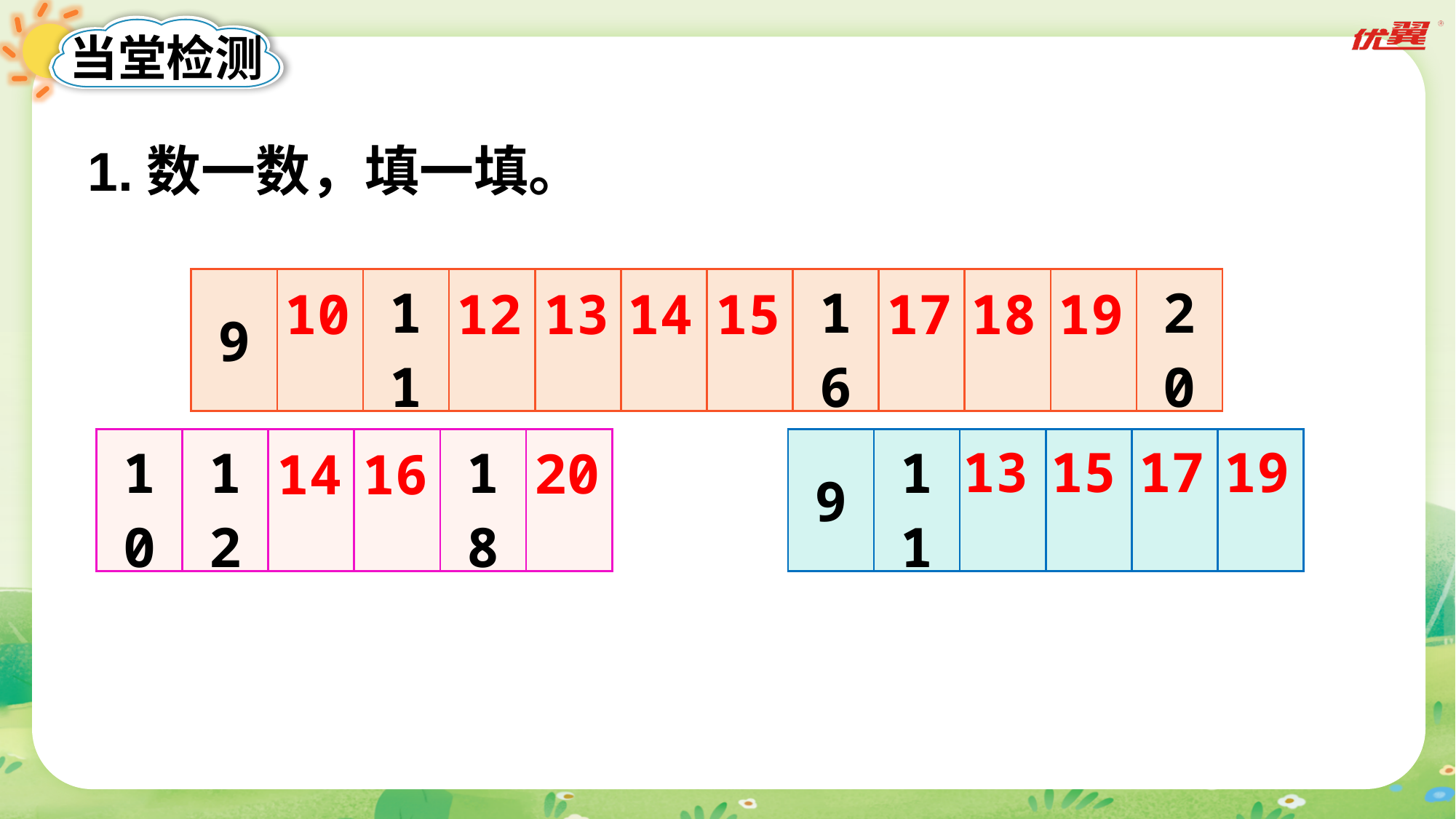

当堂检测
1.数一数，填一填。
| 9 |  | 11 |  |  |  |  | 16 |  |  |  | 20 |
| --- | --- | --- | --- | --- | --- | --- | --- | --- | --- | --- | --- |
10
12
13
14
15
17
18
19
| 10 | 12 |  |  | 18 |  |
| --- | --- | --- | --- | --- | --- |
| 9 | 11 |  |  |  |  |
| --- | --- | --- | --- | --- | --- |
13
15
17
19
20
14
16